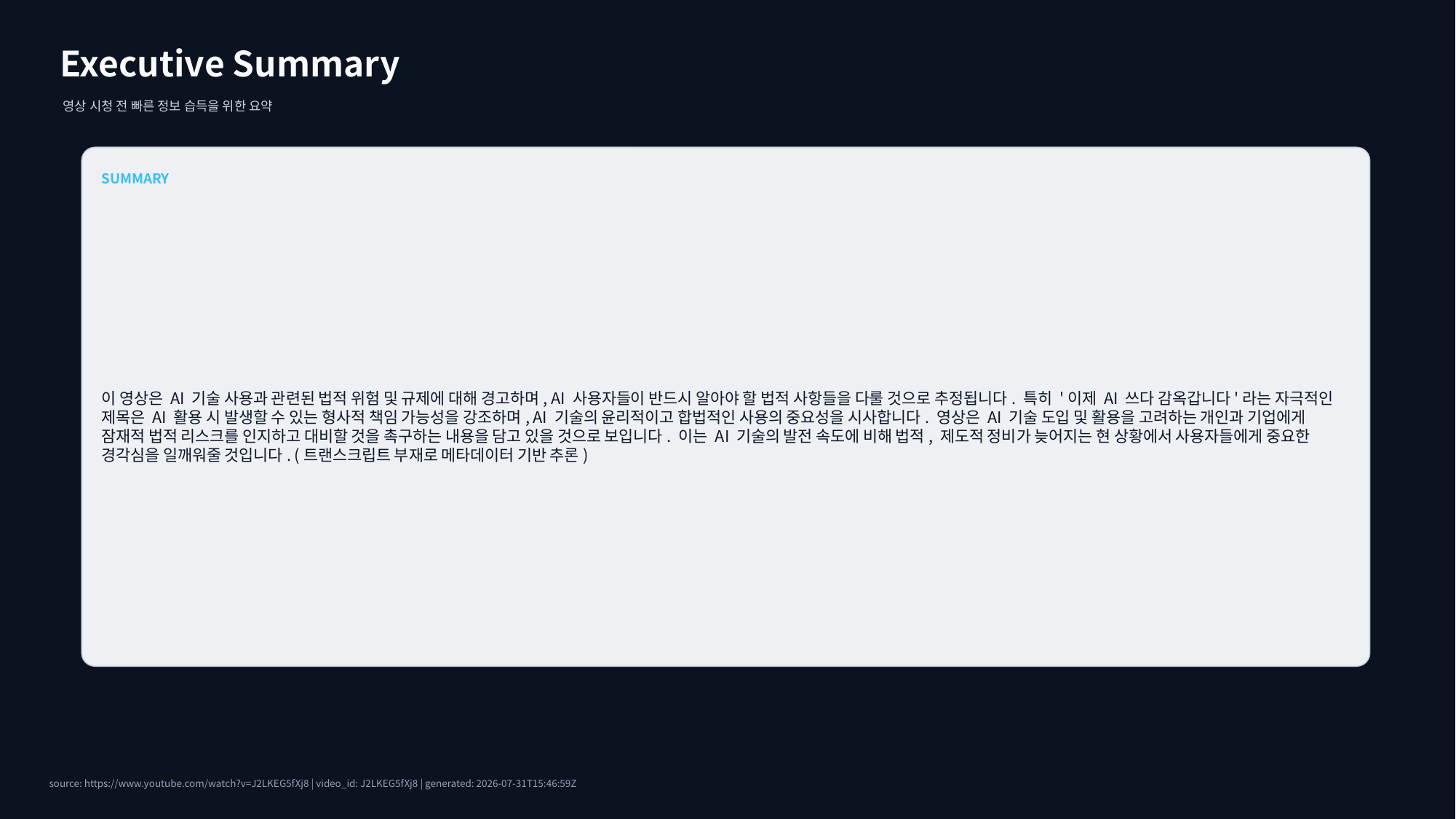

Executive Summary
영상 시청 전 빠른 정보 습득을 위한 요약

SUMMARY
이 영상은 AI 기술 사용과 관련된 법적 위험 및 규제에 대해 경고하며, AI 사용자들이 반드시 알아야 할 법적 사항들을 다룰 것으로 추정됩니다. 특히 '이제 AI 쓰다 감옥갑니다'라는 자극적인 제목은 AI 활용 시 발생할 수 있는 형사적 책임 가능성을 강조하며, AI 기술의 윤리적이고 합법적인 사용의 중요성을 시사합니다. 영상은 AI 기술 도입 및 활용을 고려하는 개인과 기업에게 잠재적 법적 리스크를 인지하고 대비할 것을 촉구하는 내용을 담고 있을 것으로 보입니다. 이는 AI 기술의 발전 속도에 비해 법적, 제도적 정비가 늦어지는 현 상황에서 사용자들에게 중요한 경각심을 일깨워줄 것입니다. (트랜스크립트 부재로 메타데이터 기반 추론)
source: https://www.youtube.com/watch?v=J2LKEG5fXj8 | video_id: J2LKEG5fXj8 | generated: 2026-07-31T15:46:59Z